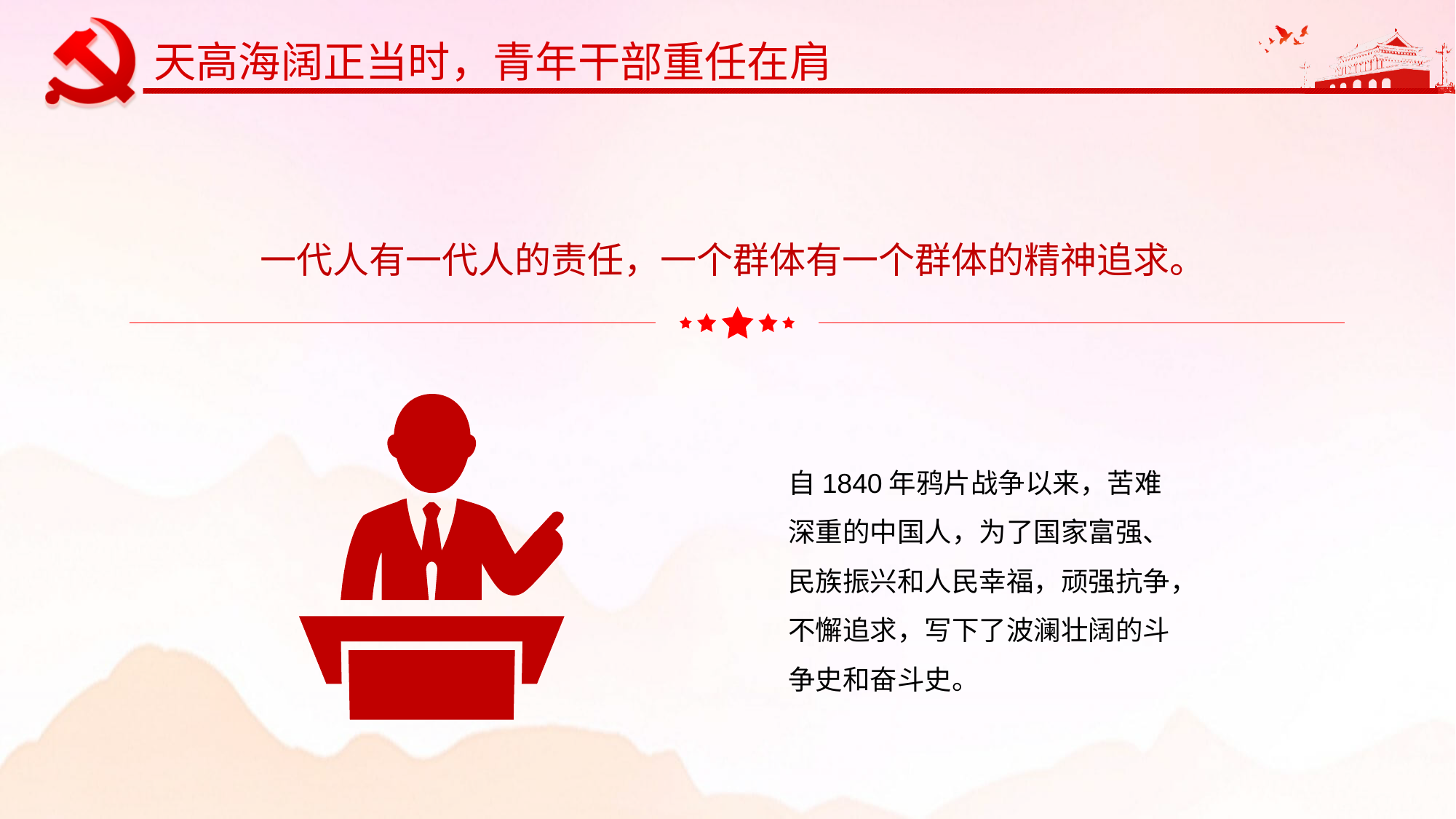

一代人有一代人的责任，一个群体有一个群体的精神追求。

自1840年鸦片战争以来，苦难深重的中国人，为了国家富强、民族振兴和人民幸福，顽强抗争，不懈追求，写下了波澜壮阔的斗争史和奋斗史。